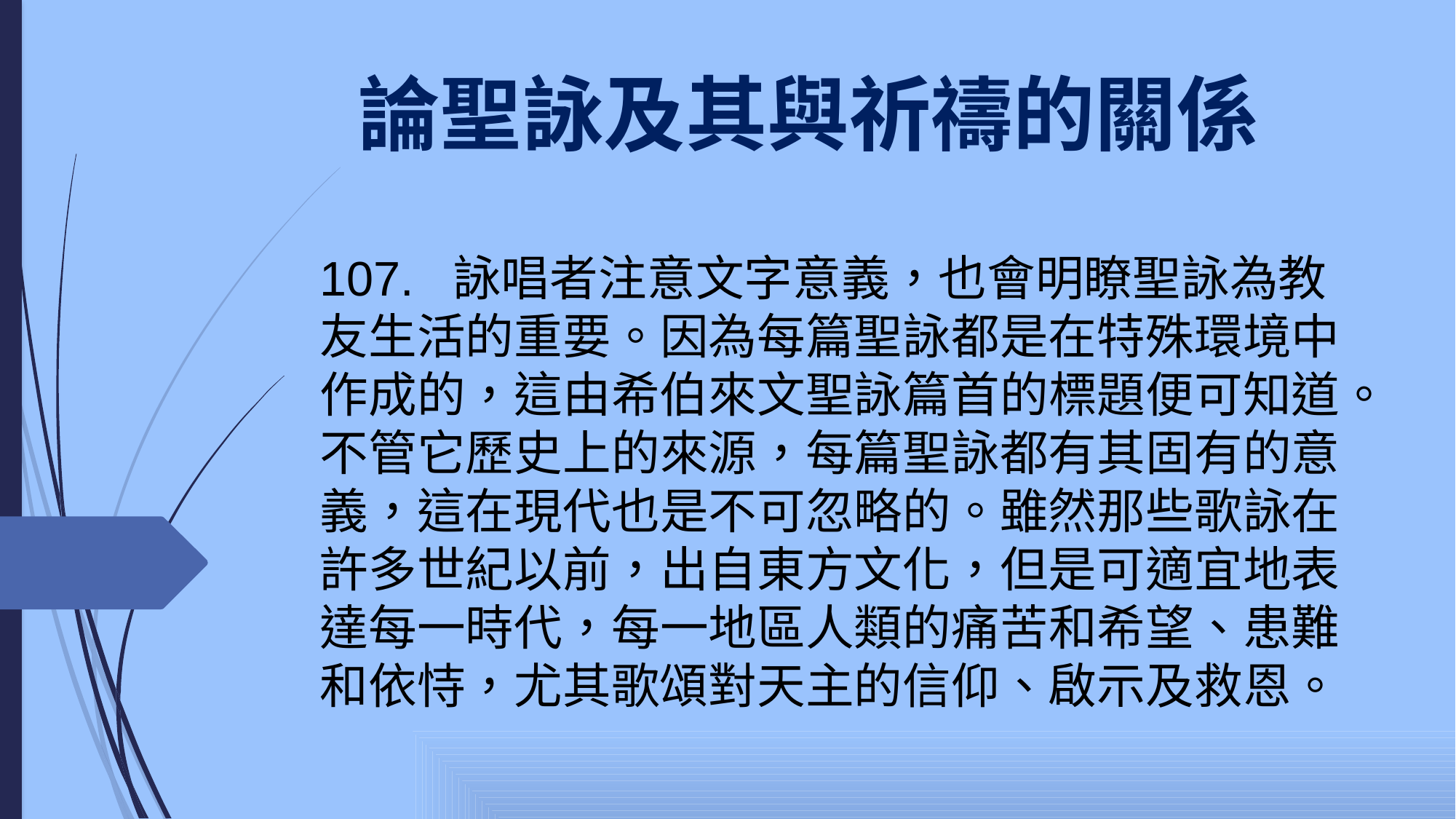

# 論聖詠及其與祈禱的關係
107.  詠唱者注意文字意義，也會明瞭聖詠為教友生活的重要。因為每篇聖詠都是在特殊環境中作成的，這由希伯來文聖詠篇首的標題便可知道。不管它歷史上的來源，每篇聖詠都有其固有的意義，這在現代也是不可忽略的。雖然那些歌詠在許多世紀以前，出自東方文化，但是可適宜地表達每一時代，每一地區人類的痛苦和希望、患難和依恃，尤其歌頌對天主的信仰、啟示及救恩。